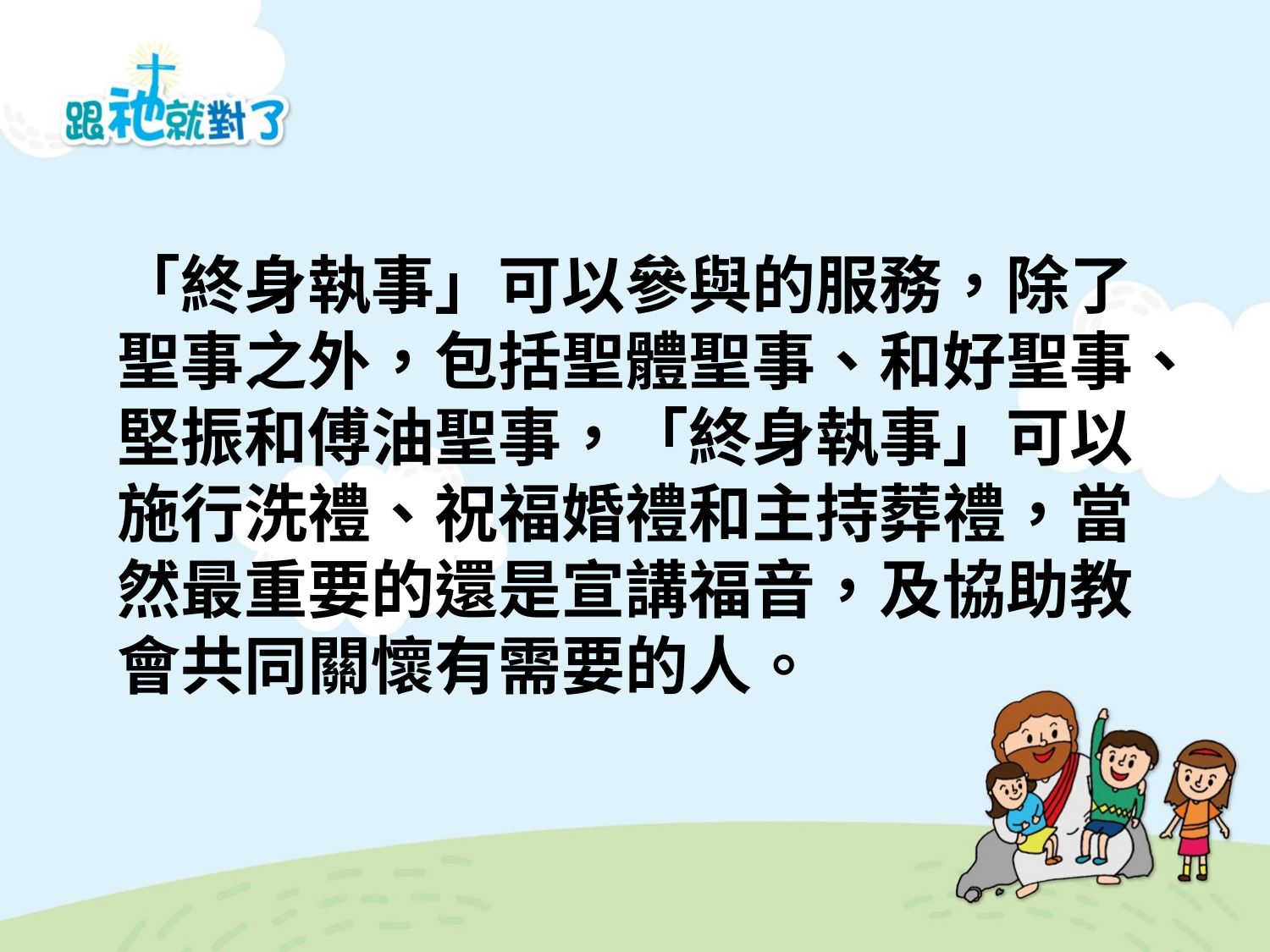

「終身執事」可以參與的服務，除了聖事之外，包括聖體聖事、和好聖事、堅振和傅油聖事，「終身執事」可以施行洗禮、祝福婚禮和主持葬禮，當然最重要的還是宣講福音，及協助教會共同關懷有需要的人。